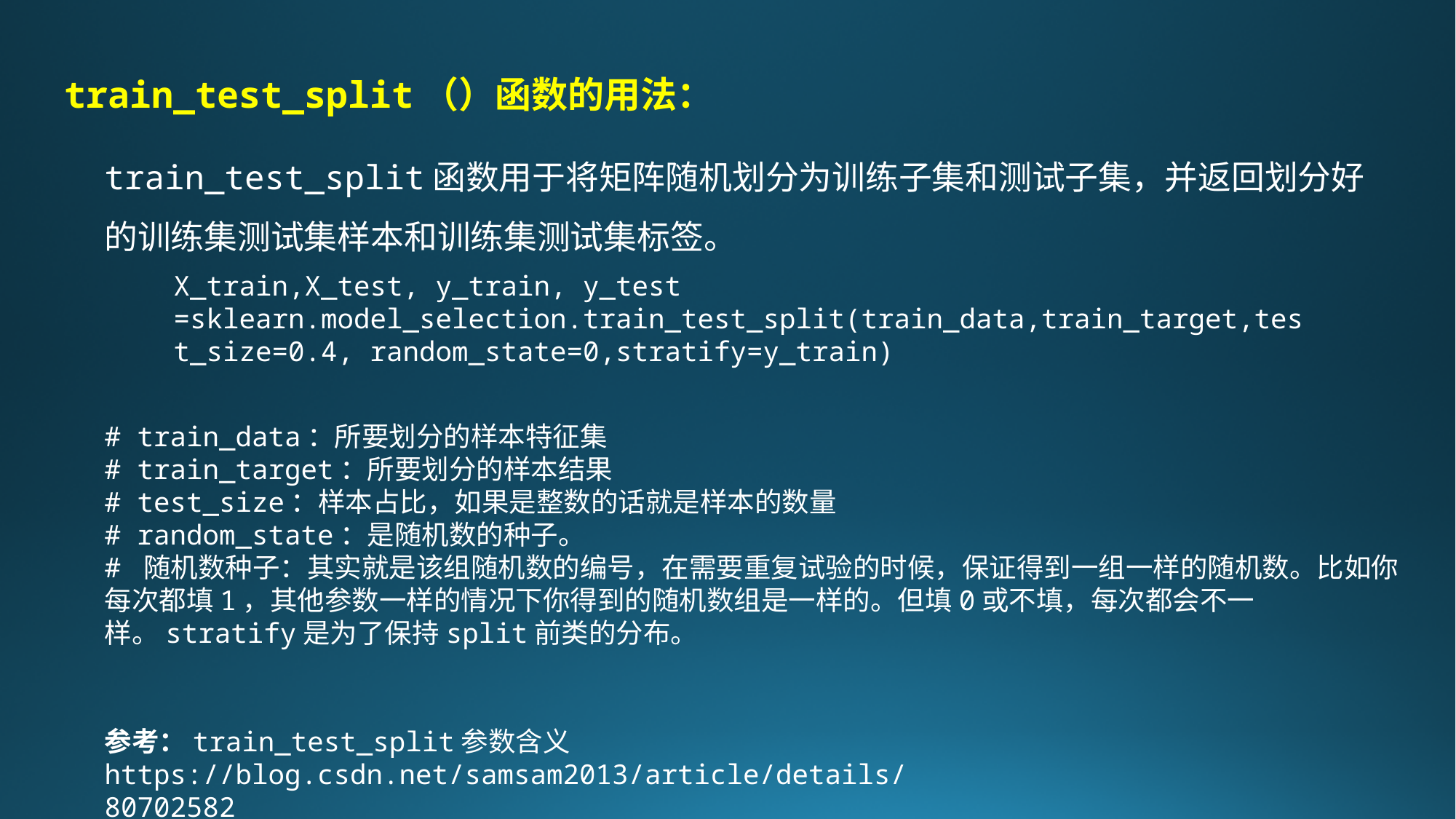

train_test_split（）函数的用法：
train_test_split函数用于将矩阵随机划分为训练子集和测试子集，并返回划分好的训练集测试集样本和训练集测试集标签。
X_train,X_test, y_train, y_test =sklearn.model_selection.train_test_split(train_data,train_target,test_size=0.4, random_state=0,stratify=y_train)
# train_data：所要划分的样本特征集
# train_target：所要划分的样本结果
# test_size：样本占比，如果是整数的话就是样本的数量
# random_state：是随机数的种子。
# 随机数种子：其实就是该组随机数的编号，在需要重复试验的时候，保证得到一组一样的随机数。比如你每次都填1，其他参数一样的情况下你得到的随机数组是一样的。但填0或不填，每次都会不一样。stratify是为了保持split前类的分布。
参考：train_test_split参数含义
https://blog.csdn.net/samsam2013/article/details/80702582